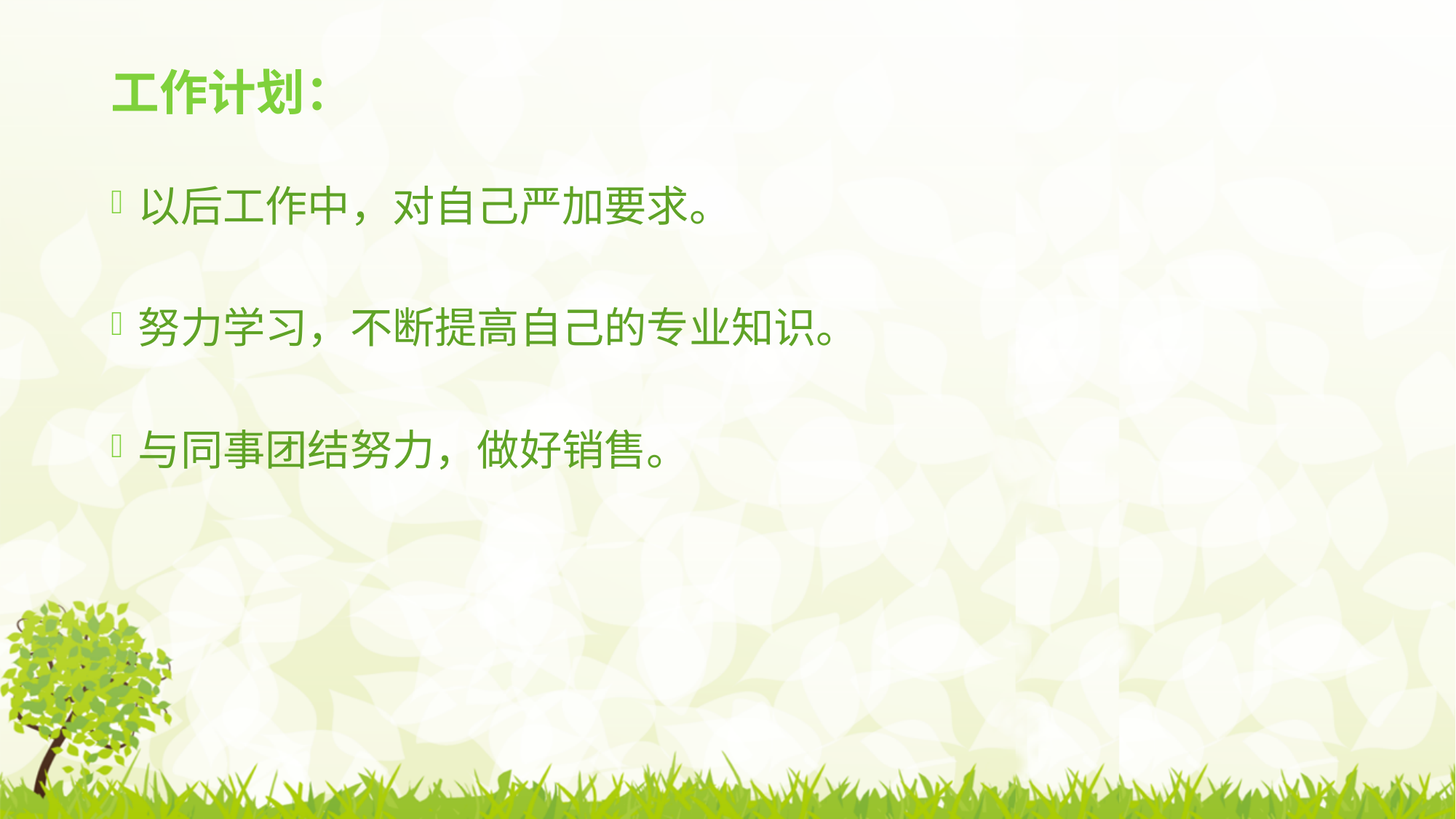

# 工作计划：
以后工作中，对自己严加要求。

努力学习，不断提高自己的专业知识。

与同事团结努力，做好销售。